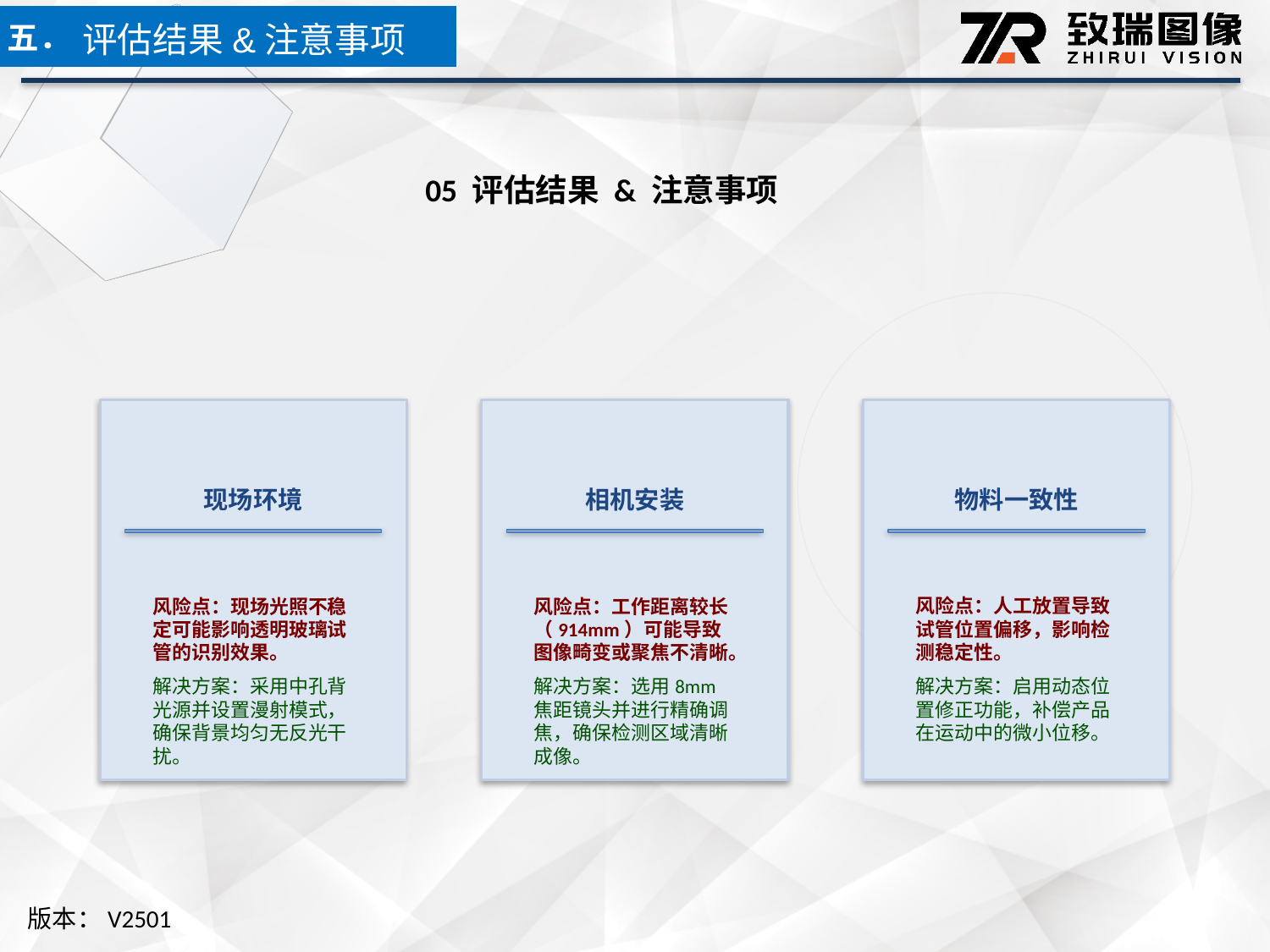

五．
评估结果&注意事项

05 评估结果 & 注意事项

现场环境

相机安装

物料一致性

风险点：现场光照不稳定可能影响透明玻璃试管的识别效果。
解决方案：采用中孔背光源并设置漫射模式，确保背景均匀无反光干扰。

风险点：工作距离较长（914mm）可能导致图像畸变或聚焦不清晰。
解决方案：选用8mm焦距镜头并进行精确调焦，确保检测区域清晰成像。

风险点：人工放置导致试管位置偏移，影响检测稳定性。
解决方案：启用动态位置修正功能，补偿产品在运动中的微小位移。